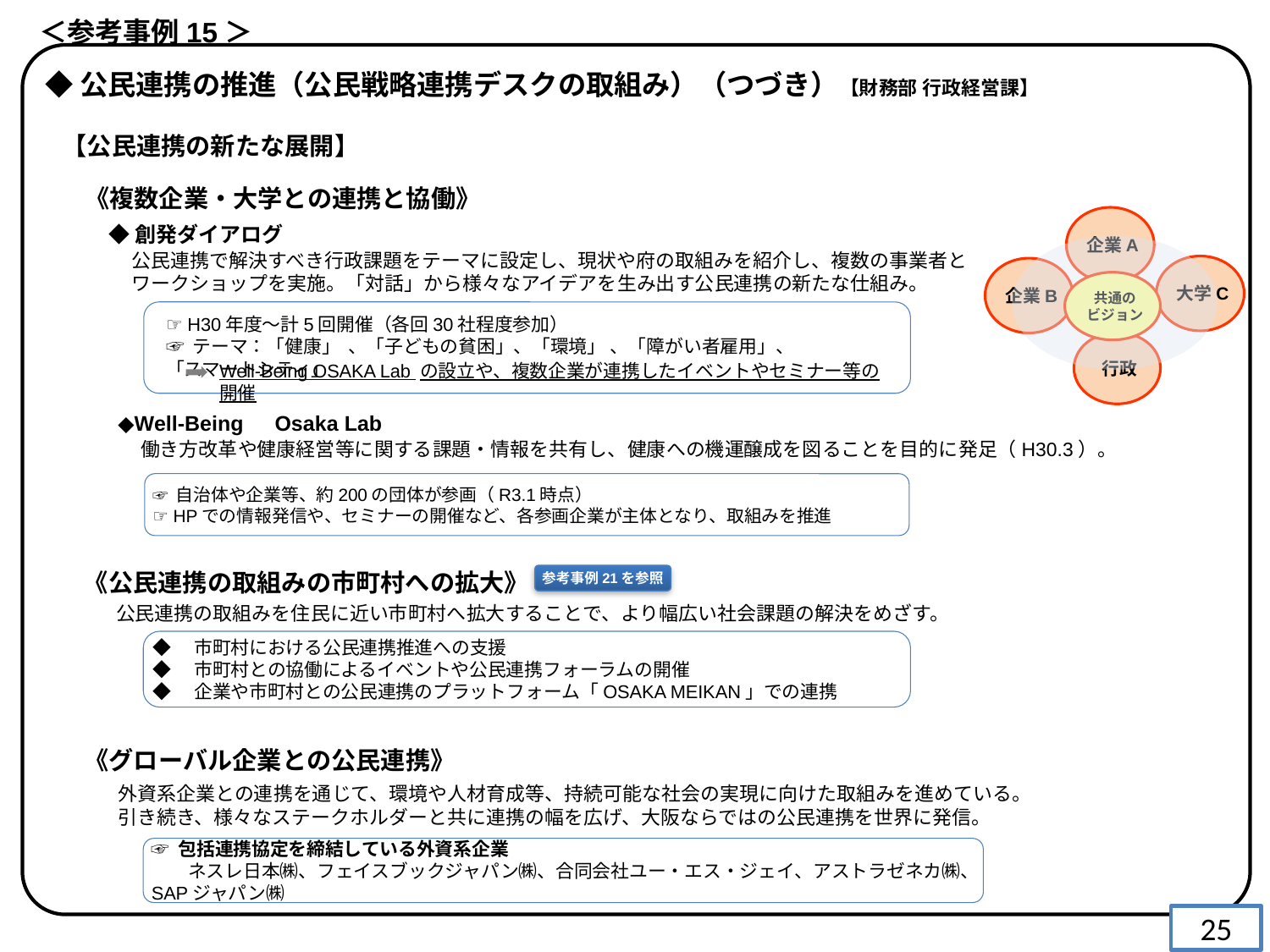

＜参考事例15＞
◆公民連携の推進（公民戦略連携デスクの取組み）（つづき）【財務部 行政経営課】

  【公民連携の新たな展開】
《複数企業・大学との連携と協働》
企業A
大学C
企業B
共通の
ビジョン
行政
◆創発ダイアログ

 公民連携で解決すべき行政課題をテーマに設定し、現状や府の取組みを紹介し、複数の事業者と
 ワークショップを実施。「対話」から様々なアイデアを生み出す公民連携の新たな仕組み。

☞ H30年度～計5回開催（各回30社程度参加）
☞ テーマ：「健康」  、「子どもの貧困」、「環境」 、「障がい者雇用」、「スマートシティ」
Well‐Being OSAKA Lab の設立や、複数企業が連携したイベントやセミナー等の開催

◆Well-Being　Osaka Lab
働き方改革や健康経営等に関する課題・情報を共有し、健康への機運醸成を図ることを目的に発足（H30.3）。
☞ 自治体や企業等、約200の団体が参画（R3.1時点）
☞ HPでの情報発信や、セミナーの開催など、各参画企業が主体となり、取組みを推進
《公民連携の取組みの市町村への拡大》
参考事例21を参照
公民連携の取組みを住民に近い市町村へ拡大することで、より幅広い社会課題の解決をめざす。
◆　市町村における公民連携推進への支援
◆　市町村との協働によるイベントや公民連携フォーラムの開催
◆　企業や市町村との公民連携のプラットフォーム「OSAKA MEIKAN」での連携
《グローバル企業との公民連携》
外資系企業との連携を通じて、環境や人材育成等、持続可能な社会の実現に向けた取組みを進めている。
引き続き、様々なステークホルダーと共に連携の幅を広げ、大阪ならではの公民連携を世界に発信。
☞ 包括連携協定を締結している外資系企業
　　ネスレ日本㈱、フェイスブックジャパン㈱、合同会社ユー・エス・ジェイ、アストラゼネカ㈱、SAPジャパン㈱
25